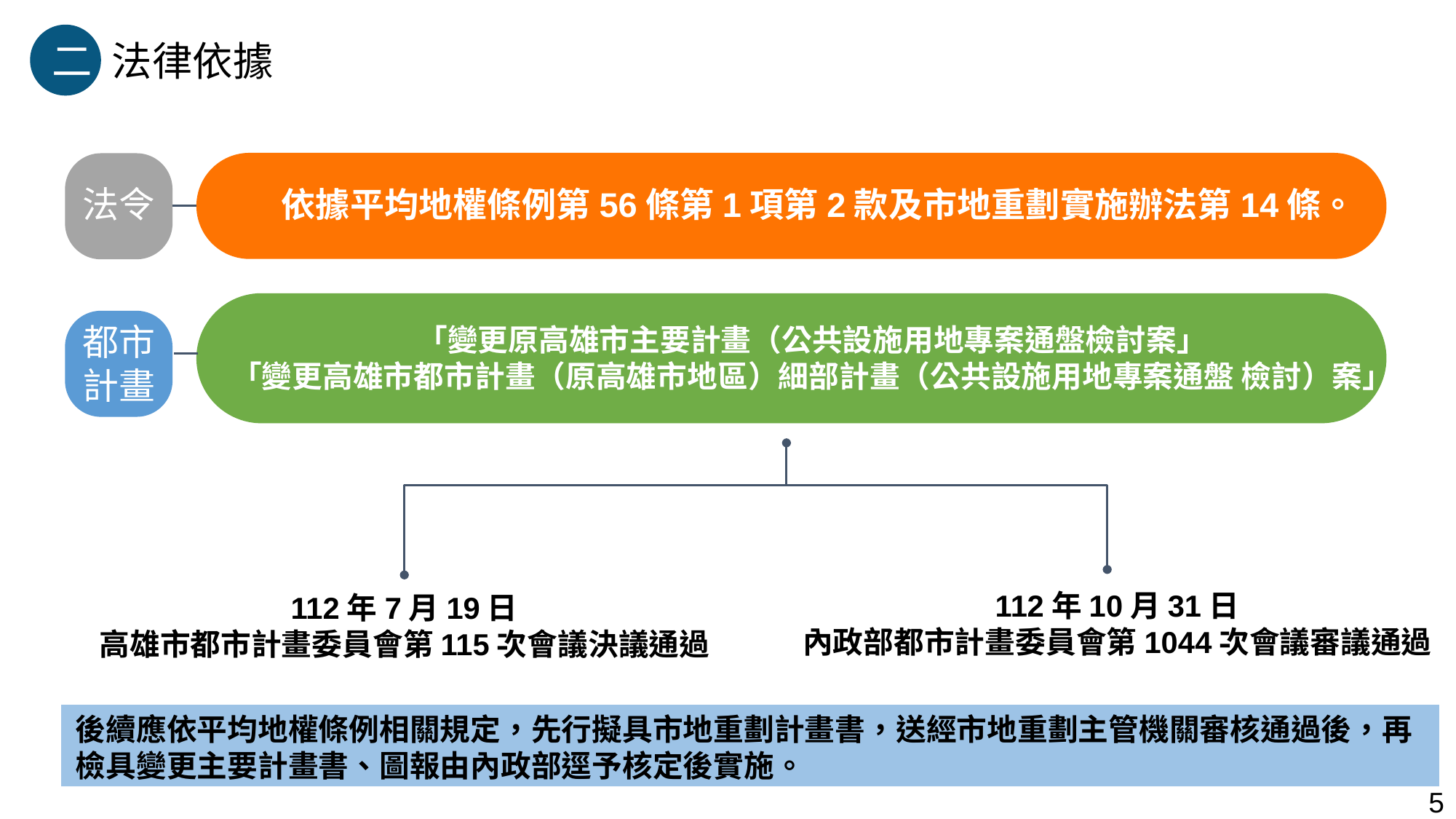

二
法律依據

依據平均地權條例第56條第1項第2款及市地重劃實施辦法第14條。
法令

「變更原高雄市主要計畫（公共設施用地專案通盤檢討案」
「變更高雄市都市計畫（原高雄市地區）細部計畫（公共設施用地專案通盤 檢討）案」
都市計畫

112年10月31日
內政部都市計畫委員會第1044次會議審議通過
112年7月19日
高雄市都市計畫委員會第115次會議決議通過

後續應依平均地權條例相關規定，先行擬具市地重劃計畫書，送經市地重劃主管機關審核通過後，再檢具變更主要計畫書、圖報由內政部逕予核定後實施。
5
5